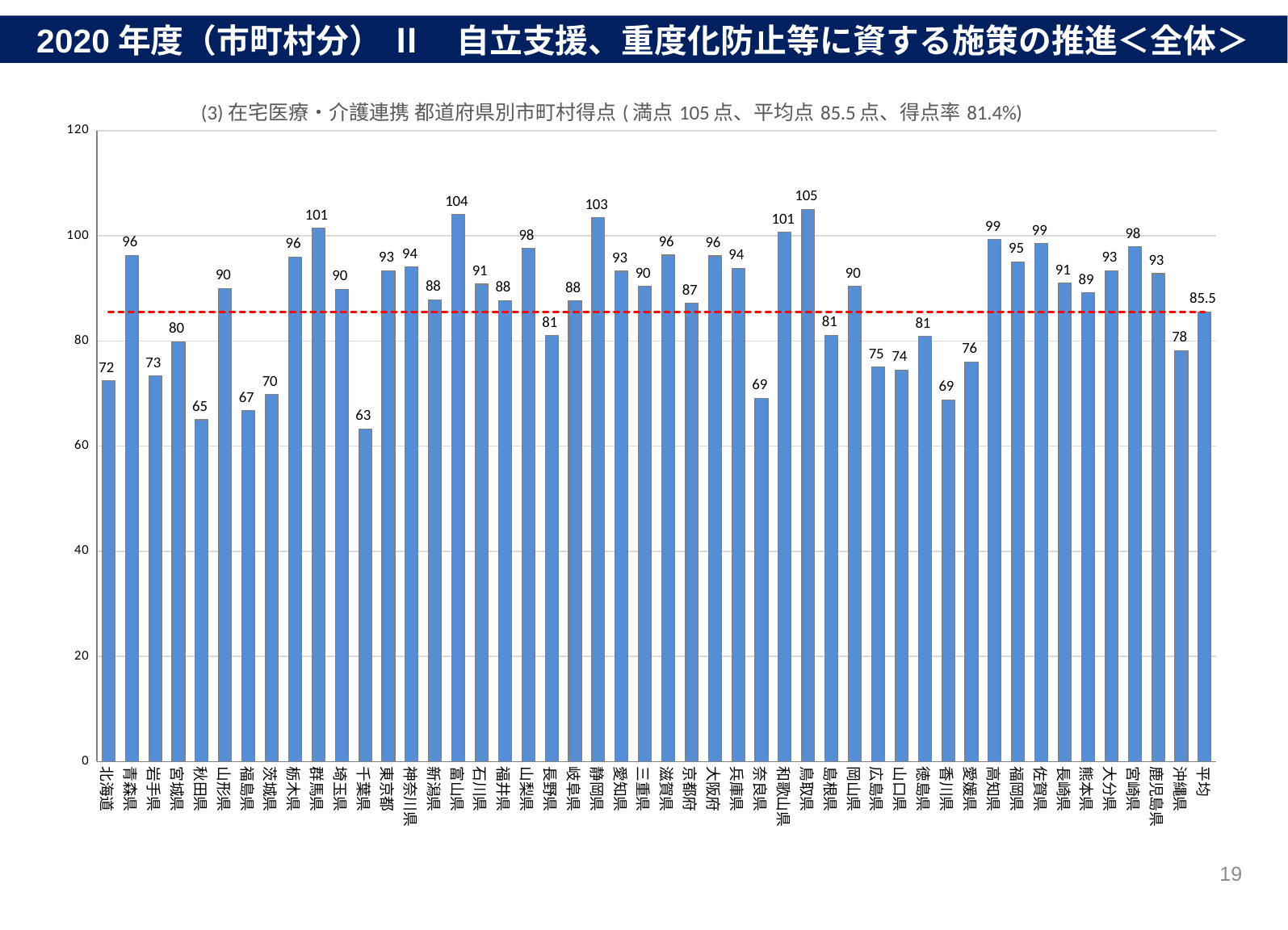

2020年度（市町村分） Ⅱ　自立支援、重度化防止等に資する施策の推進＜全体＞

### Chart: (3)在宅医療・介護連携 都道府県別市町村得点(満点105点、平均点85.5点、得点率81.4%)

| Category | 合計 | 平均 |
|---|---|---|
| 北海道 | 72.40223463687151 | 85.51120045950603 |
| 青森県 | 96.25 | 85.51120045950603 |
| 岩手県 | 73.33333333333333 | 85.51120045950603 |
| 宮城県 | 79.85714285714286 | 85.51120045950603 |
| 秋田県 | 65.0 | 85.51120045950603 |
| 山形県 | 90.0 | 85.51120045950603 |
| 福島県 | 66.69491525423729 | 85.51120045950603 |
| 茨城県 | 69.77272727272727 | 85.51120045950603 |
| 栃木県 | 96.0 | 85.51120045950603 |
| 群馬県 | 101.42857142857143 | 85.51120045950603 |
| 埼玉県 | 89.84126984126983 | 85.51120045950603 |
| 千葉県 | 63.24074074074074 | 85.51120045950603 |
| 東京都 | 93.30645161290323 | 85.51120045950603 |
| 神奈川県 | 94.0909090909091 | 85.51120045950603 |
| 新潟県 | 87.83333333333333 | 85.51120045950603 |
| 富山県 | 104.0 | 85.51120045950603 |
| 石川県 | 90.78947368421052 | 85.51120045950603 |
| 福井県 | 87.6470588235294 | 85.51120045950603 |
| 山梨県 | 97.5925925925926 | 85.51120045950603 |
| 長野県 | 80.97402597402598 | 85.51120045950603 |
| 岐阜県 | 87.61904761904762 | 85.51120045950603 |
| 静岡県 | 103.42857142857143 | 85.51120045950603 |
| 愛知県 | 93.24074074074075 | 85.51120045950603 |
| 三重県 | 90.34482758620689 | 85.51120045950603 |
| 滋賀県 | 96.3157894736842 | 85.51120045950603 |
| 京都府 | 87.11538461538461 | 85.51120045950603 |
| 大阪府 | 96.16279069767442 | 85.51120045950603 |
| 兵庫県 | 93.78048780487805 | 85.51120045950603 |
| 奈良県 | 69.1025641025641 | 85.51120045950603 |
| 和歌山県 | 100.66666666666667 | 85.51120045950603 |
| 鳥取県 | 105.0 | 85.51120045950603 |
| 島根県 | 81.05263157894737 | 85.51120045950603 |
| 岡山県 | 90.37037037037037 | 85.51120045950603 |
| 広島県 | 75.0 | 85.51120045950603 |
| 山口県 | 74.47368421052632 | 85.51120045950603 |
| 徳島県 | 80.83333333333333 | 85.51120045950603 |
| 香川県 | 68.82352941176471 | 85.51120045950603 |
| 愛媛県 | 76.0 | 85.51120045950603 |
| 高知県 | 99.26470588235294 | 85.51120045950603 |
| 福岡県 | 95.0 | 85.51120045950603 |
| 佐賀県 | 98.5 | 85.51120045950603 |
| 長崎県 | 90.95238095238095 | 85.51120045950603 |
| 熊本県 | 89.11111111111111 | 85.51120045950603 |
| 大分県 | 93.33333333333333 | 85.51120045950603 |
| 宮崎県 | 97.88461538461539 | 85.51120045950603 |
| 鹿児島県 | 92.79069767441861 | 85.51120045950603 |
| 沖縄県 | 78.17073170731707 | 85.51120045950603 |
| 平均 | 85.51120045950603 | 85.51120045950603 |
19